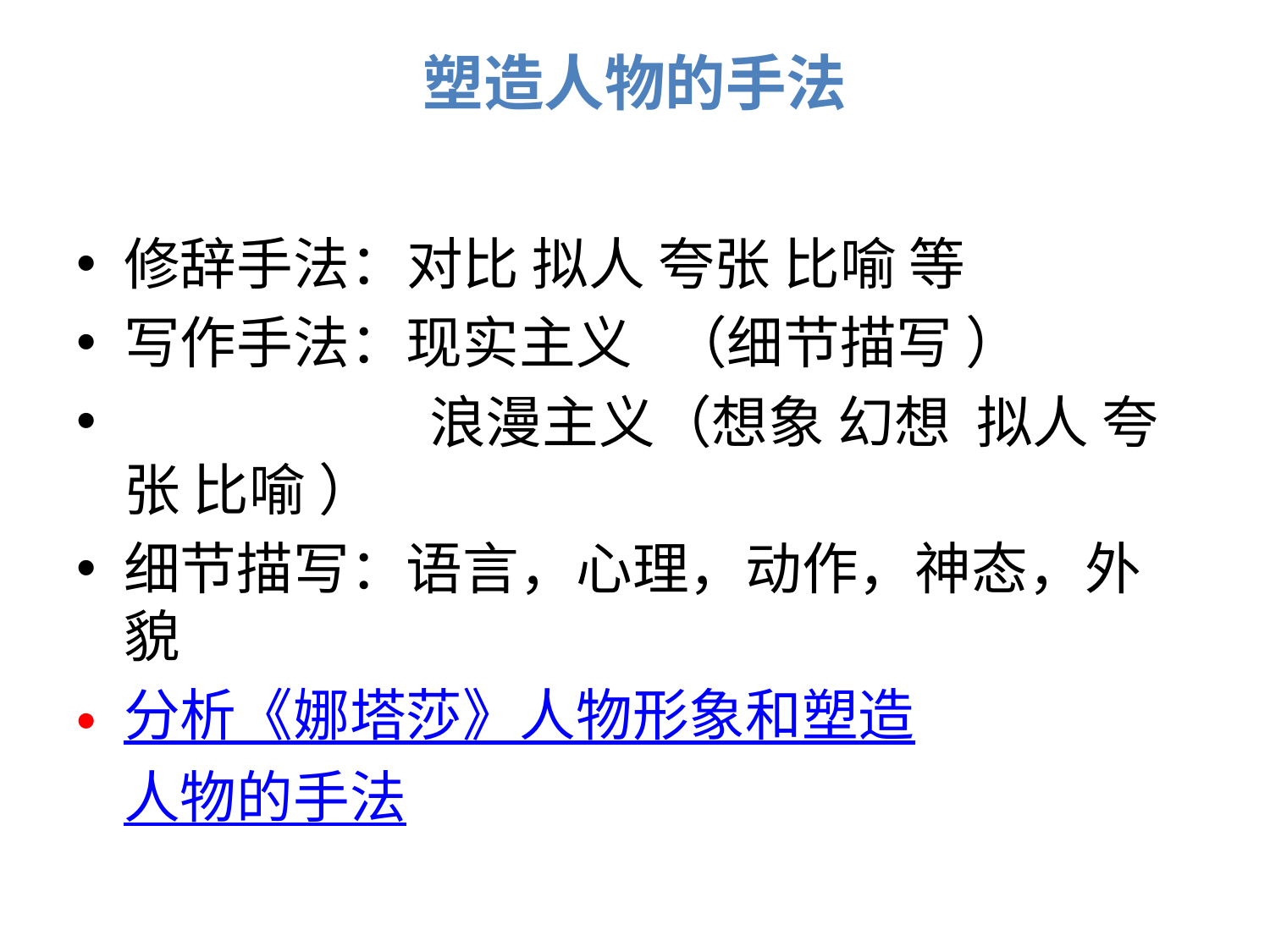

# 塑造人物的手法
修辞手法：对比 拟人 夸张 比喻 等
写作手法：现实主义   （细节描写 ）
                       浪漫主义（想象 幻想  拟人 夸张 比喻 ）
细节描写：语言，心理，动作，神态，外貌
分析《娜塔莎》人物形象和塑造人物的手法